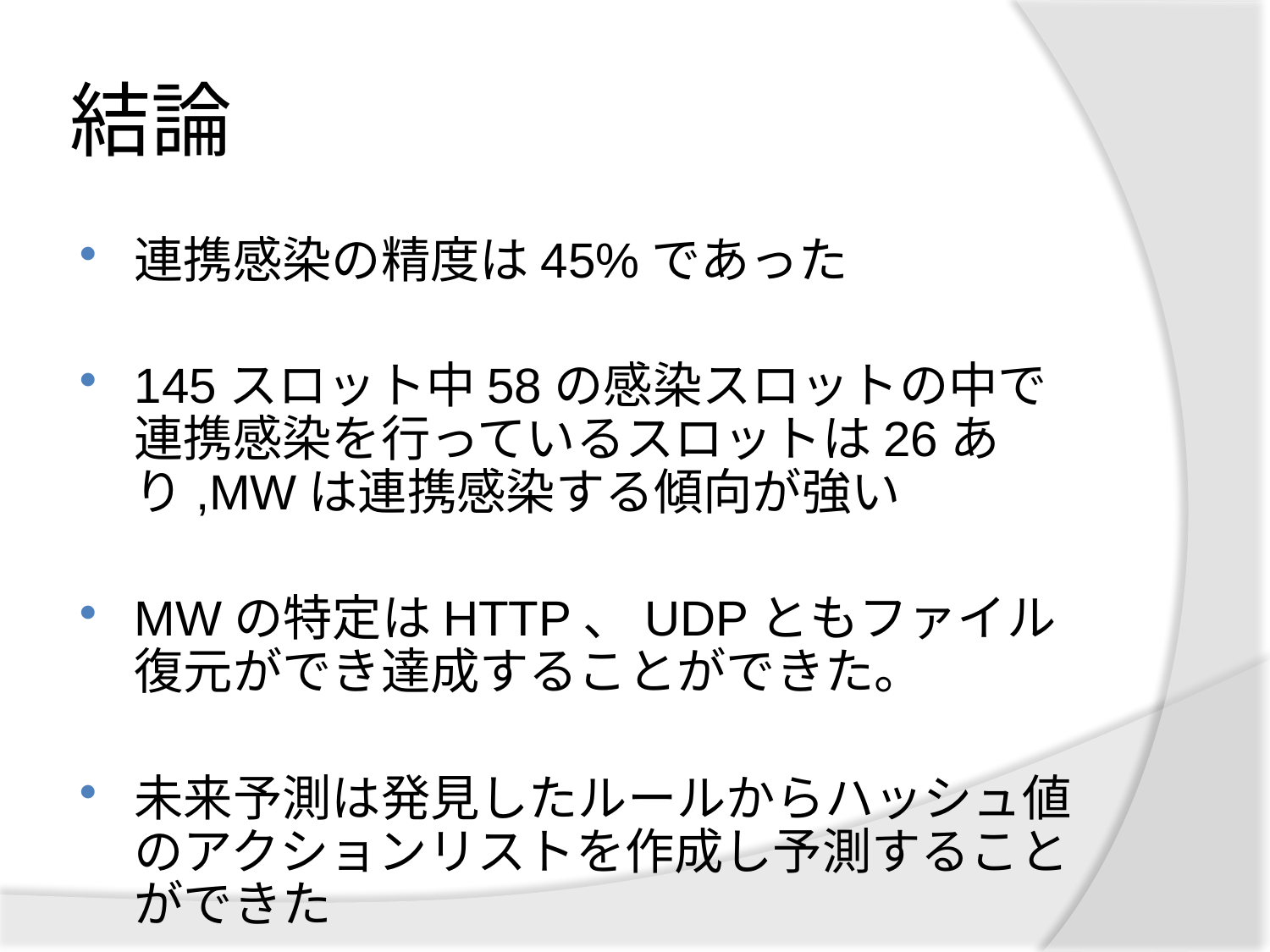

# 結論
連携感染の精度は45%であった

145スロット中58の感染スロットの中で連携感染を行っているスロットは26あり,MWは連携感染する傾向が強い

MWの特定はHTTP、UDPともファイル復元ができ達成することができた。

未来予測は発見したルールからハッシュ値のアクションリストを作成し予測することができた